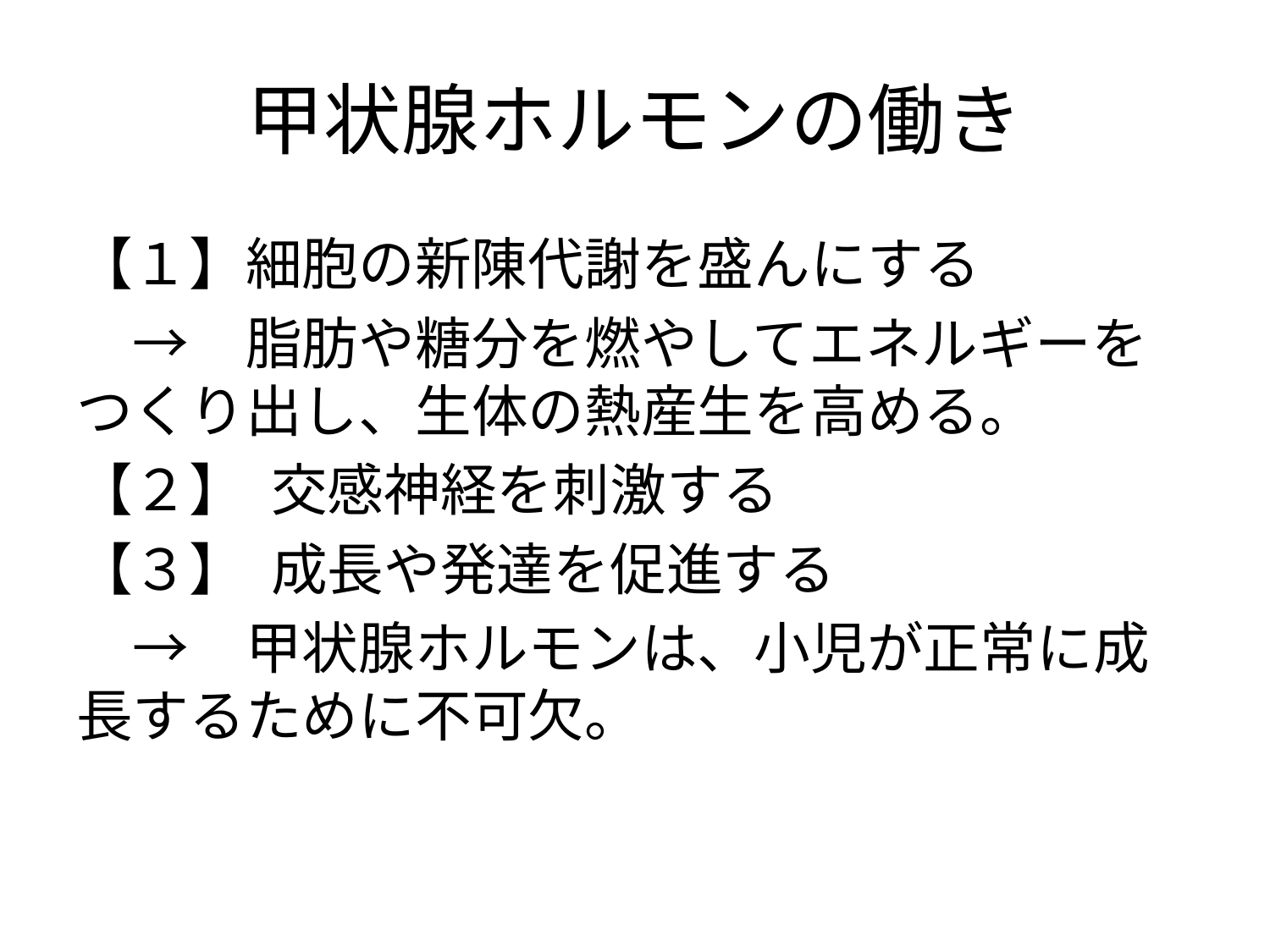

# 甲状腺ホルモンの働き
【１】細胞の新陳代謝を盛んにする
　→　脂肪や糖分を燃やしてエネルギーをつくり出し、生体の熱産生を高める。
【２】  交感神経を刺激する
【３】  成長や発達を促進する
　→　甲状腺ホルモンは、小児が正常に成長するために不可欠。